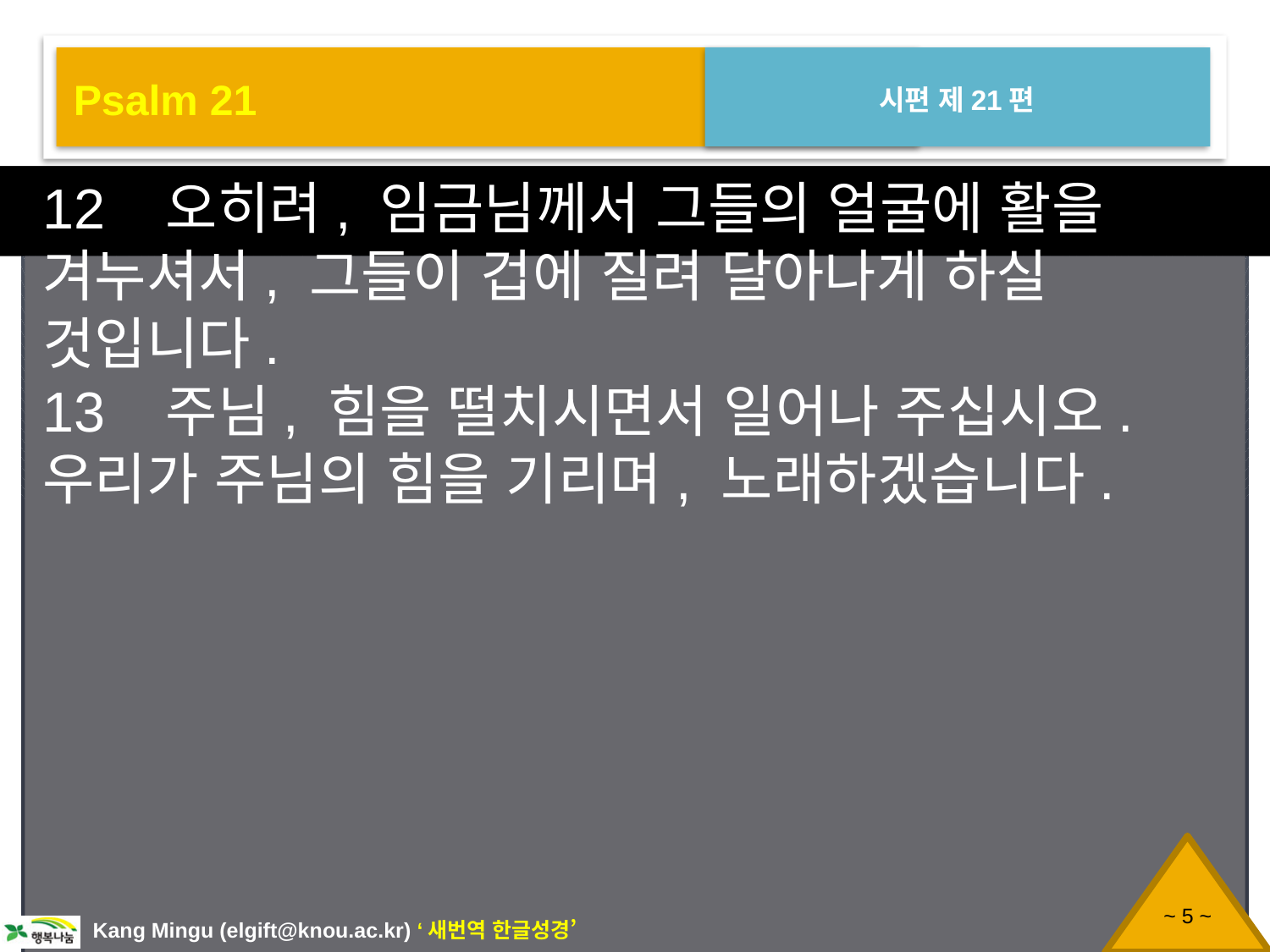

Psalm 21
시편 제21편
12   오히려, 임금님께서 그들의 얼굴에 활을 겨누셔서, 그들이 겁에 질려 달아나게 하실 것입니다.
13   주님, 힘을 떨치시면서 일어나 주십시오. 우리가 주님의 힘을 기리며, 노래하겠습니다.